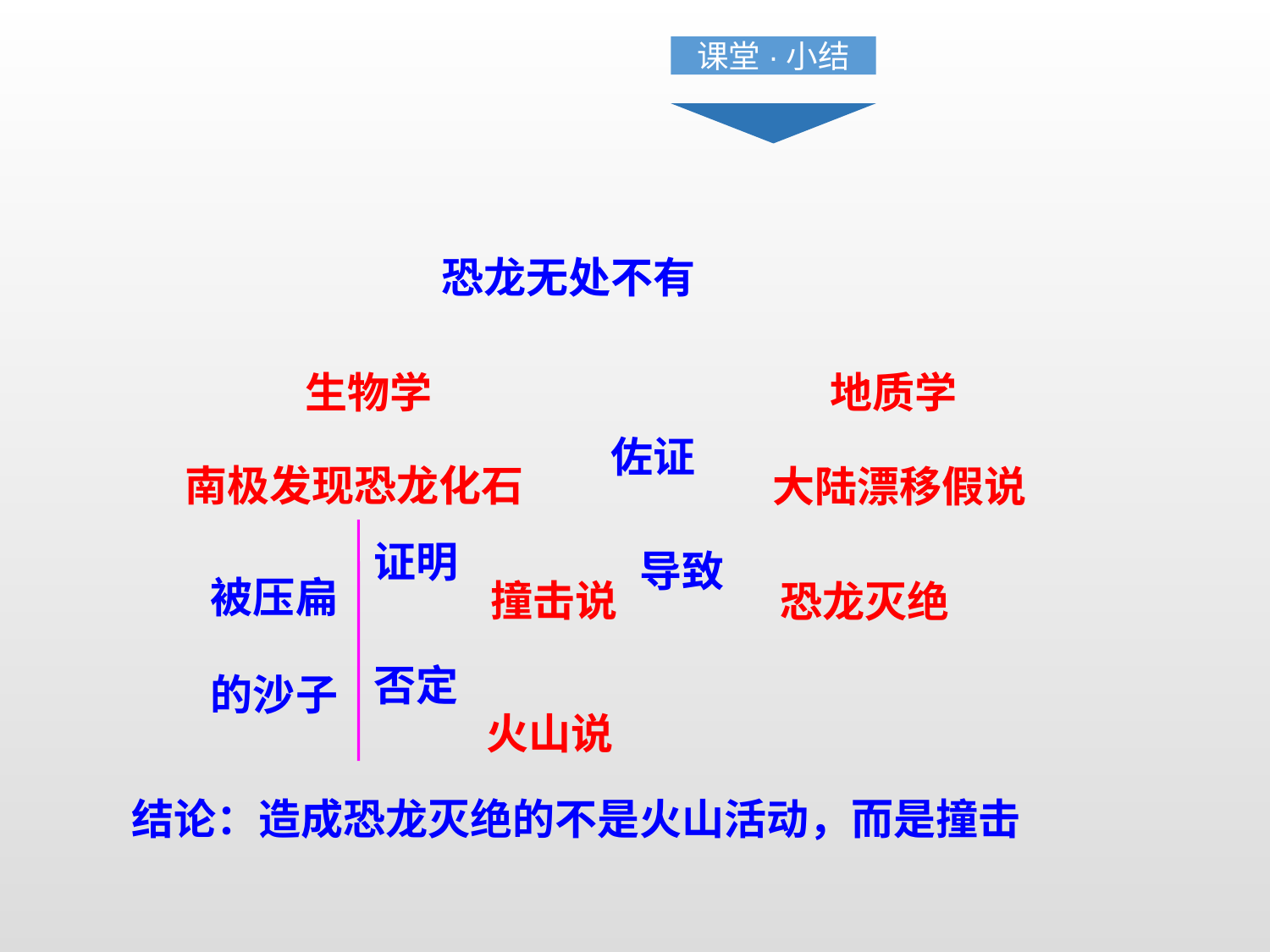

课堂·小结

恐龙无处不有
生物学
地质学
佐证
南极发现恐龙化石
大陆漂移假说

证明
导致

被压扁
的沙子
撞击说
恐龙灭绝

否定
火山说

结论：造成恐龙灭绝的不是火山活动，而是撞击